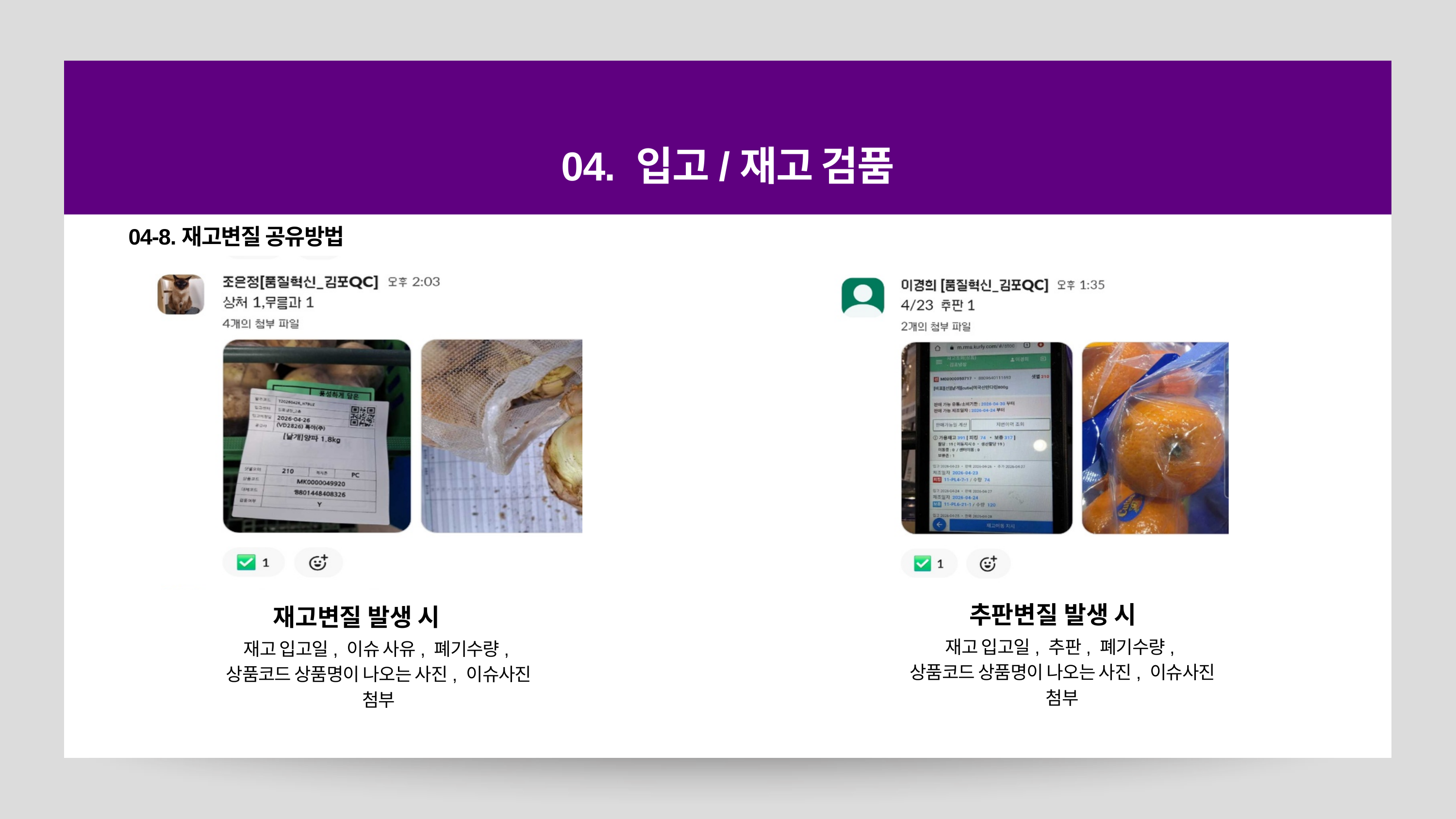

04. 입고/재고 검품
04-8.재고변질 공유방법

추판변질 발생 시
재고변질 발생 시
재고 입고일, 추판, 폐기수량,
상품코드 상품명이 나오는 사진, 이슈사진 첨부
재고 입고일, 이슈 사유, 폐기수량,
상품코드 상품명이 나오는 사진, 이슈사진 첨부